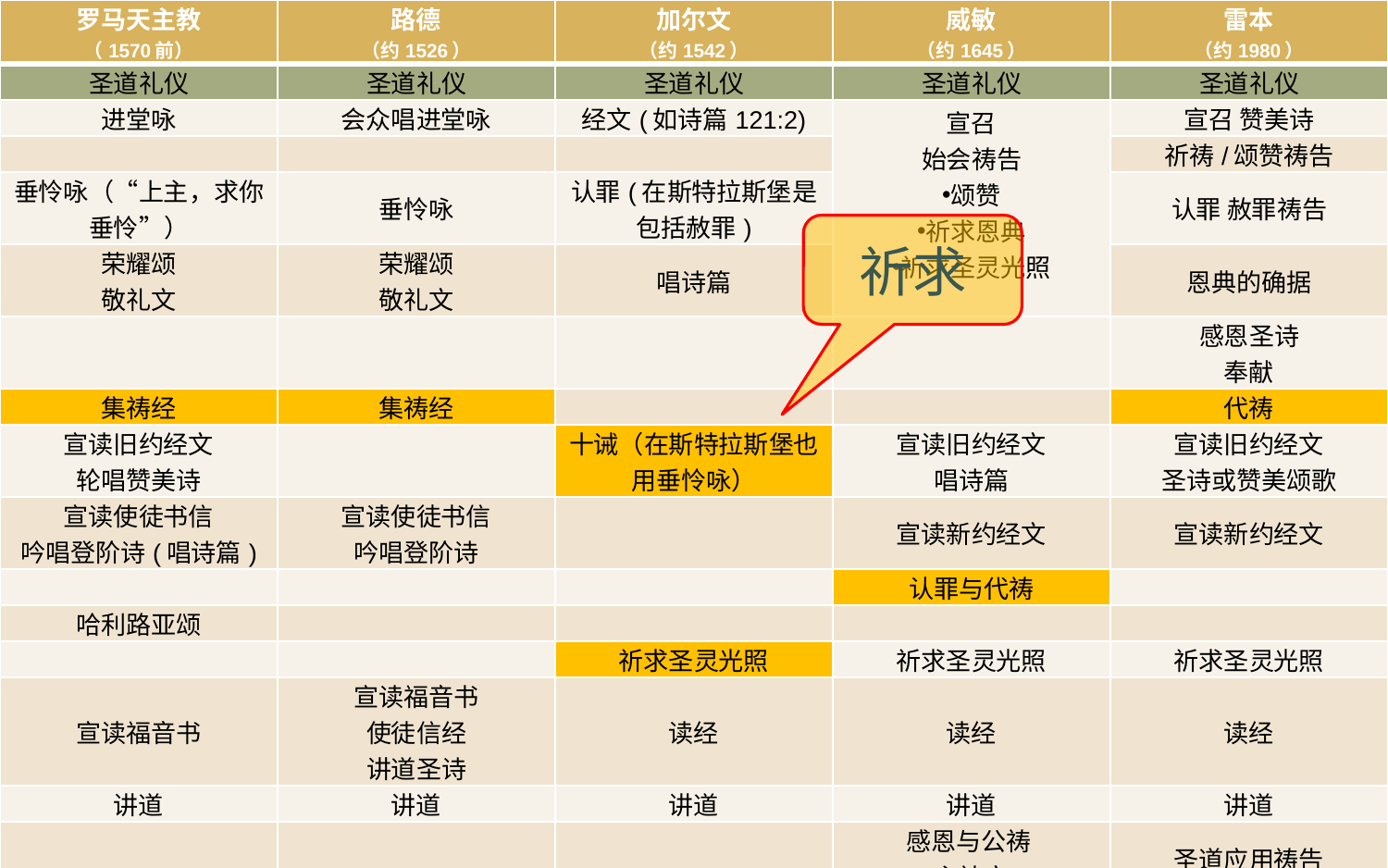

| 罗马天主教 （1570前） | 路德 （约1526） | 加尔文 （约1542） | 威敏 （约1645） | 雷本 （约1980） |
| --- | --- | --- | --- | --- |
| 圣道礼仪 | 圣道礼仪 | 圣道礼仪 | 圣道礼仪 | 圣道礼仪 |
| 进堂咏 | 会众唱进堂咏 | 经文(如诗篇121:2) | 宣召 始会祷告 颂赞 祈求恩典 祈求圣灵光照 | 宣召 赞美诗 |
|  |  |  |  | 祈祷/颂赞祷告 |
| 垂怜咏（“上主，求你垂怜”） | 垂怜咏 | 认罪(在斯特拉斯堡是包括赦罪) |  | 认罪 赦罪祷告 |
| 荣耀颂 敬礼文 | 荣耀颂 敬礼文 | 唱诗篇 |  | 恩典的确据 |
|  |  |  |  | 感恩圣诗 奉献 |
| 集祷经 | 集祷经 |  |  | 代祷 |
| 宣读旧约经文 轮唱赞美诗 |  | 十诫（在斯特拉斯堡也用垂怜咏） | 宣读旧约经文 唱诗篇 | 宣读旧约经文 圣诗或赞美颂歌 |
| 宣读使徒书信 吟唱登阶诗(唱诗篇) | 宣读使徒书信 吟唱登阶诗 |  | 宣读新约经文 | 宣读新约经文 |
|  |  |  | 认罪与代祷 |  |
| 哈利路亚颂 |  |  |  |  |
|  |  | 祈求圣灵光照 | 祈求圣灵光照 | 祈求圣灵光照 |
| 宣读福音书 | 宣读福音书 使徒信经 讲道圣诗 | 读经 | 读经 | 读经 |
| 讲道 | 讲道 | 讲道 | 讲道 | 讲道 |
|  |  |  | 感恩与公祷 主祷文 | 圣道应用祷告 |
| 唱尼西亚信经 （或荣耀颂） | 讲道后圣诗 |  | 唱诗篇 | 回应圣诗 |
| 解散不领圣餐者 | 劝勉 |  | 散会（若没有圣餐） | 散会/祝福 |
祈求